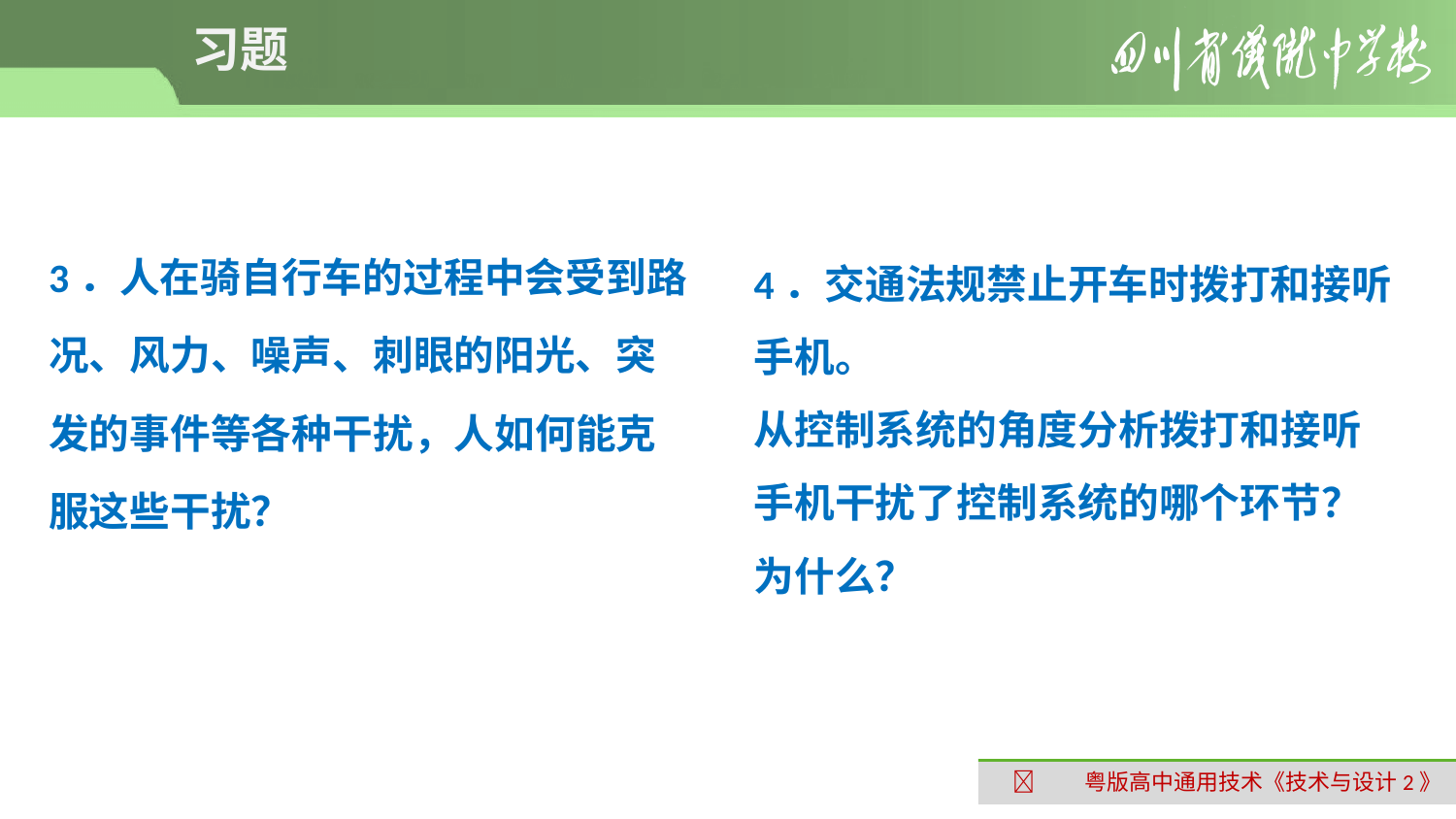

# 习题
3．人在骑自行车的过程中会受到路况、风力、噪声、刺眼的阳光、突发的事件等各种干扰，人如何能克服这些干扰？

4．交通法规禁止开车时拨打和接听手机。
从控制系统的角度分析拨打和接听手机干扰了控制系统的哪个环节？为什么？